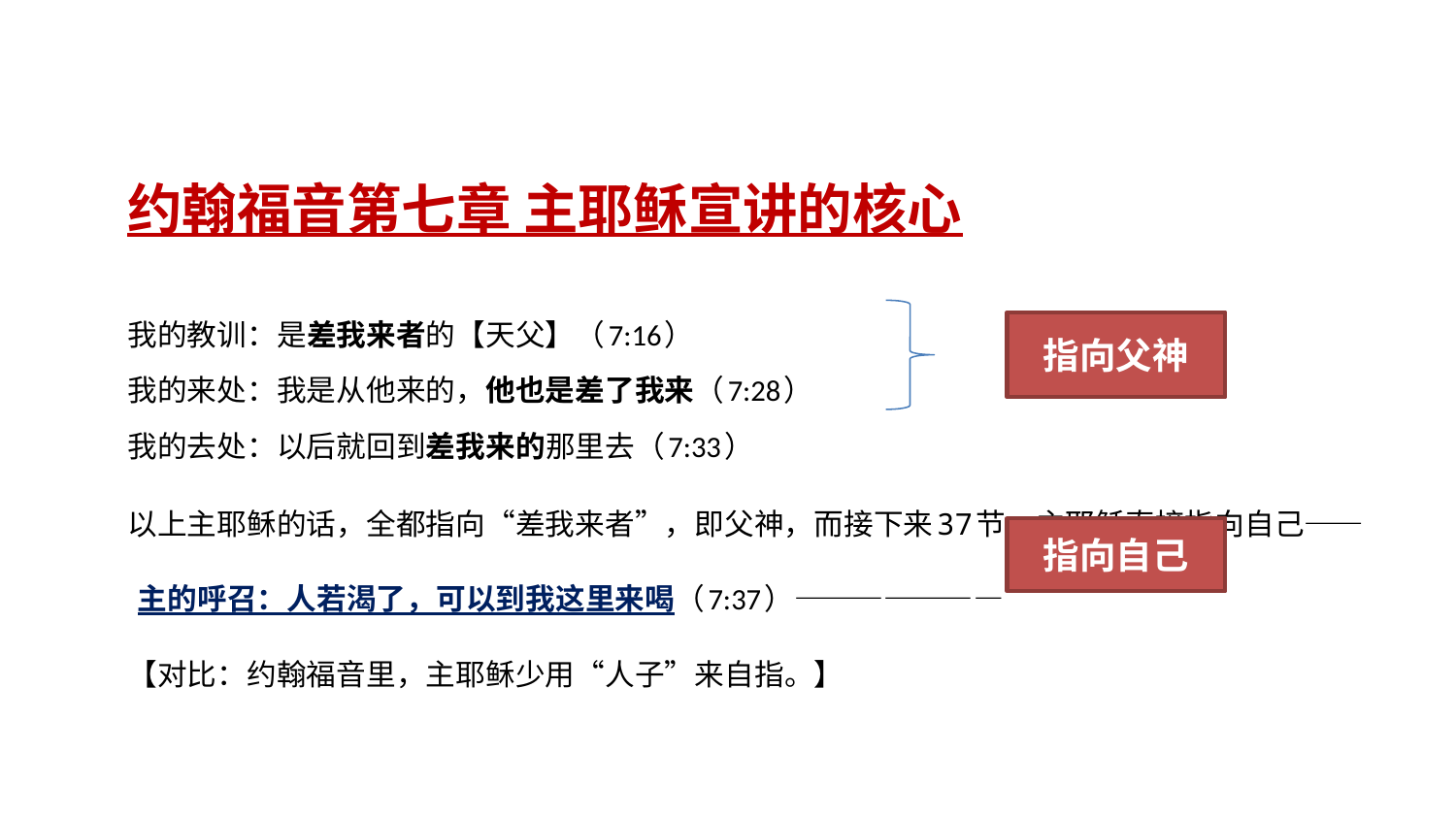

约翰福音第七章 主耶稣宣讲的核心

我的教训：是差我来者的【天父】（7:16）
我的来处：我是从他来的，他也是差了我来（7:28）
我的去处：以后就回到差我来的那里去（7:33）

以上主耶稣的话，全都指向“差我来者”，即父神，而接下来37节，主耶稣直接指向自己——

 主的呼召：人若渴了，可以到我这里来喝（7:37）———————

【对比：约翰福音里，主耶稣少用“人子”来自指。】

指向父神
指向自己